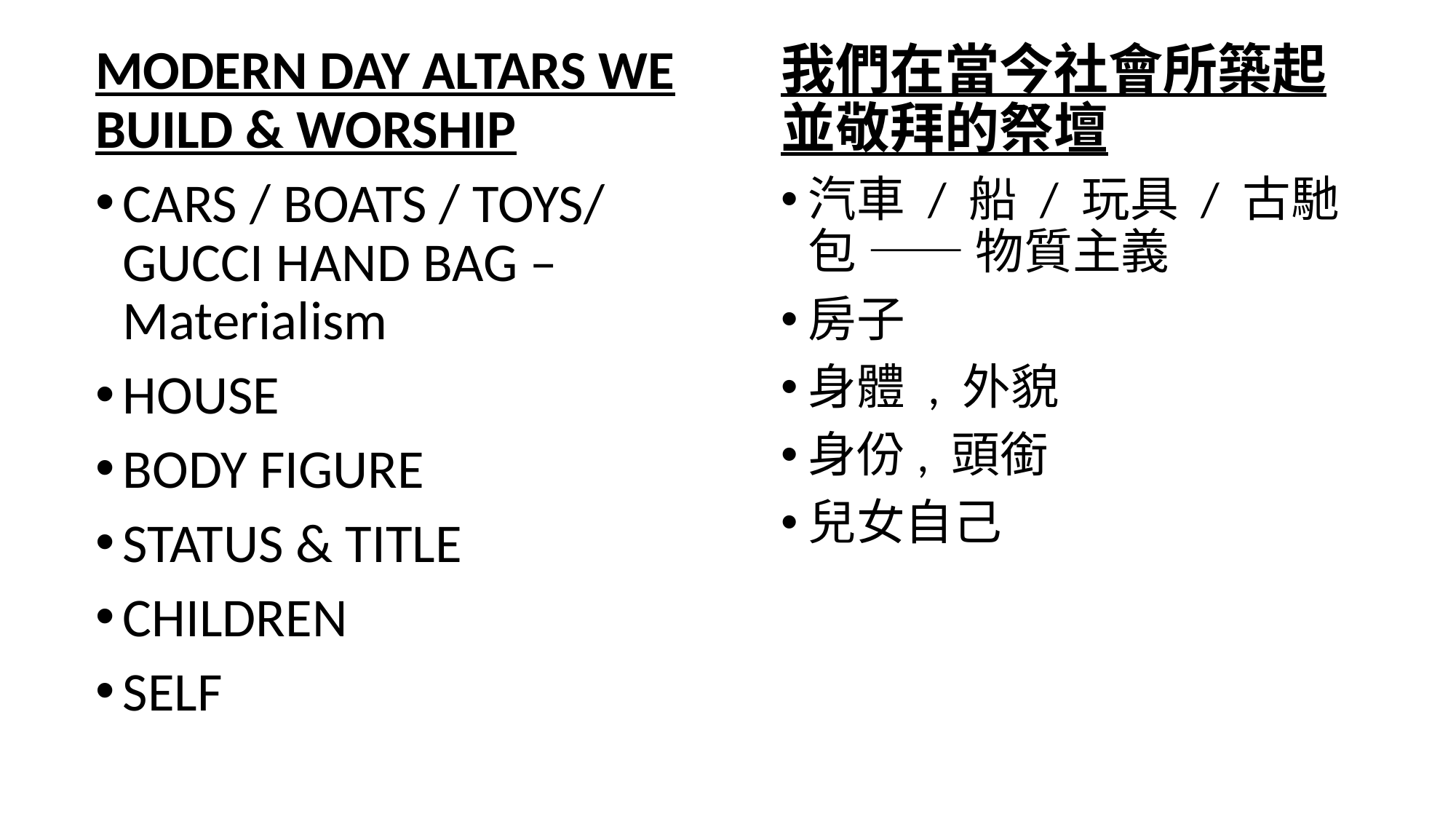

MODERN DAY ALTARS WE BUILD & WORSHIP
CARS / BOATS / TOYS/ GUCCI HAND BAG – Materialism
HOUSE
BODY FIGURE
STATUS & TITLE
CHILDREN
SELF
我們在當今社會所築起並敬拜的祭壇
汽車 / 船 / 玩具 / 古馳包 —— 物質主義
房子
身體 , 外貌
身份, 頭銜
兒女自己